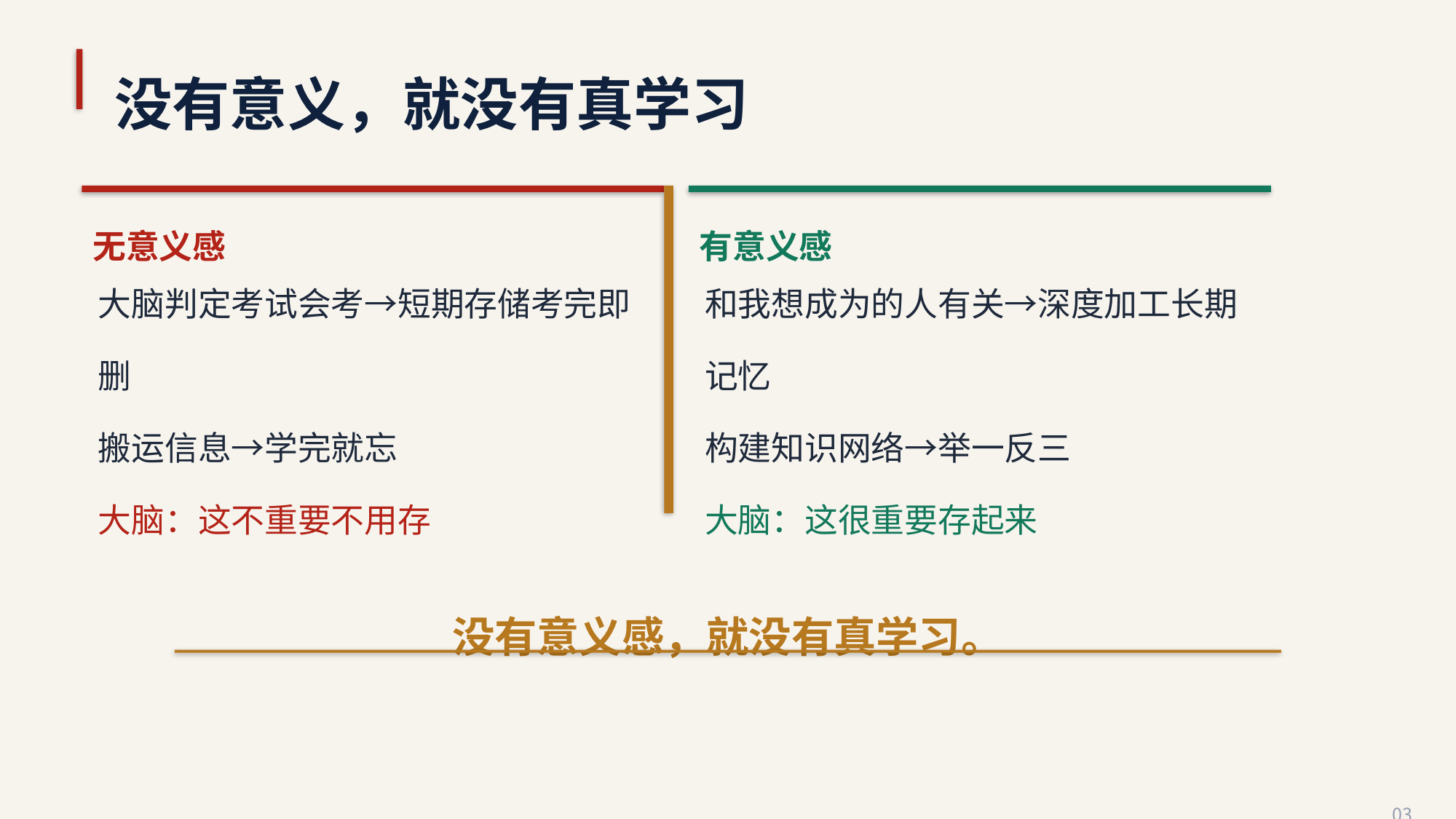

没有意义，就没有真学习

无意义感
有意义感
大脑判定考试会考→短期存储考完即删
搬运信息→学完就忘
大脑：这不重要不用存
和我想成为的人有关→深度加工长期记忆
构建知识网络→举一反三
大脑：这很重要存起来
没有意义感，就没有真学习。

03